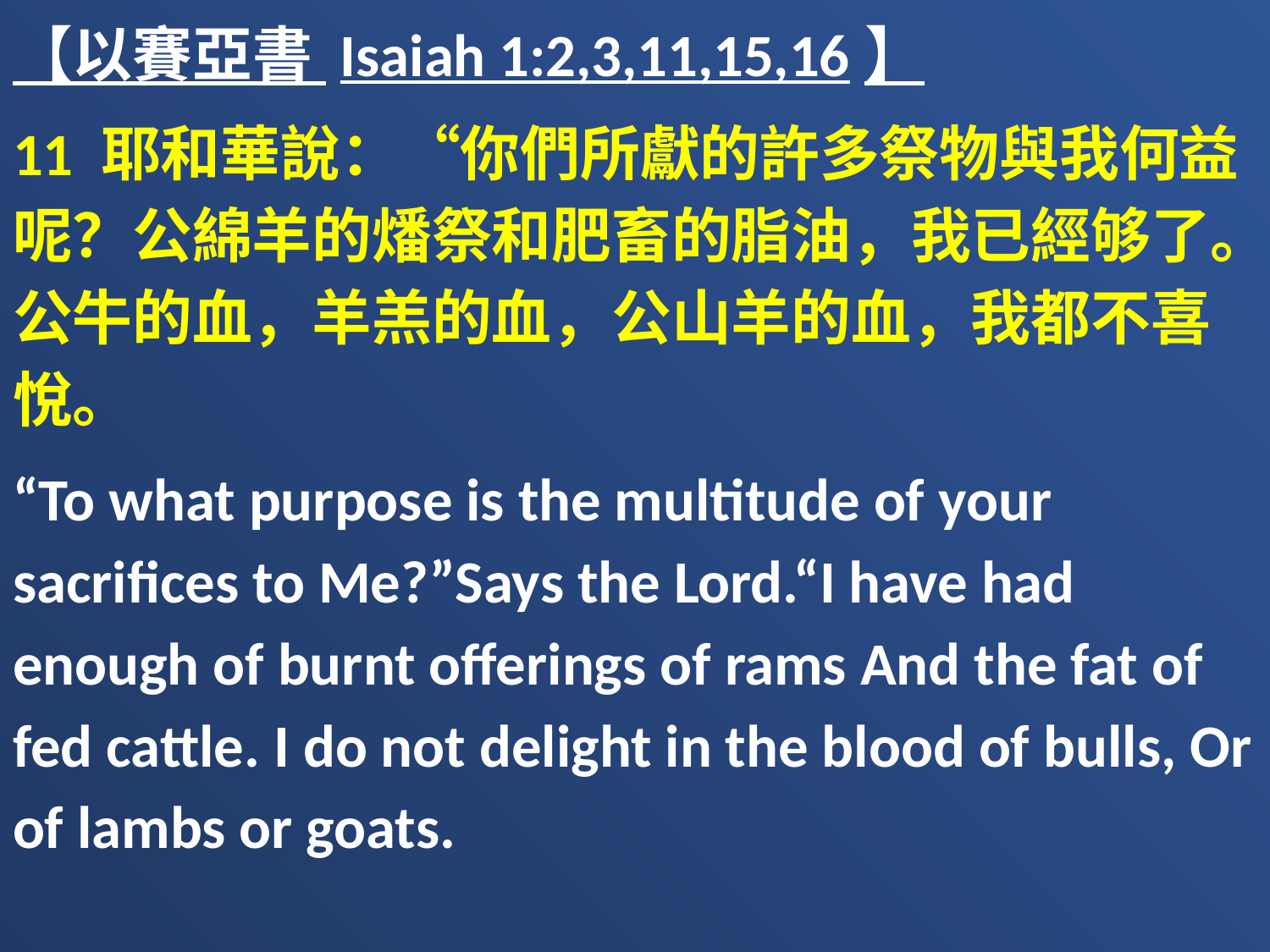

【以賽亞書 Isaiah 1:2,3,11,15,16】
11 耶和華說：“你們所獻的許多祭物與我何益呢？公綿羊的燔祭和肥畜的脂油，我已經够了。公牛的血，羊羔的血，公山羊的血，我都不喜悅。
“To what purpose is the multitude of your sacrifices to Me?”Says the Lord.“I have had enough of burnt offerings of rams And the fat of fed cattle. I do not delight in the blood of bulls, Or of lambs or goats.